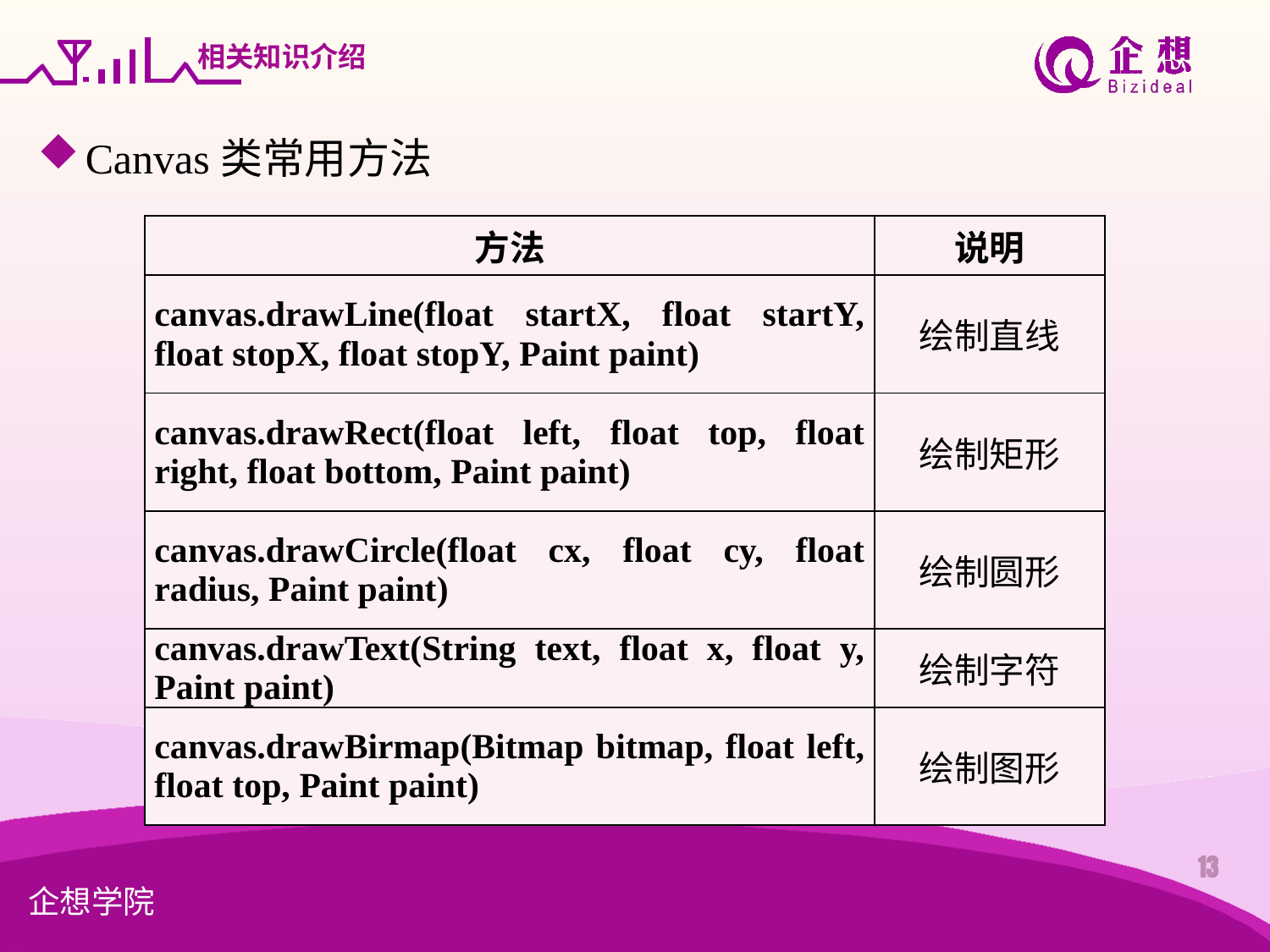

# 相关知识介绍
Canvas类常用方法

| 方法 | 说明 |
| --- | --- |
| canvas.drawLine(float startX, float startY, float stopX, float stopY, Paint paint) | 绘制直线 |
| canvas.drawRect(float left, float top, float right, float bottom, Paint paint) | 绘制矩形 |
| canvas.drawCircle(float cx, float cy, float radius, Paint paint) | 绘制圆形 |
| canvas.drawText(String text, float x, float y, Paint paint) | 绘制字符 |
| canvas.drawBirmap(Bitmap bitmap, float left, float top, Paint paint) | 绘制图形 |
13